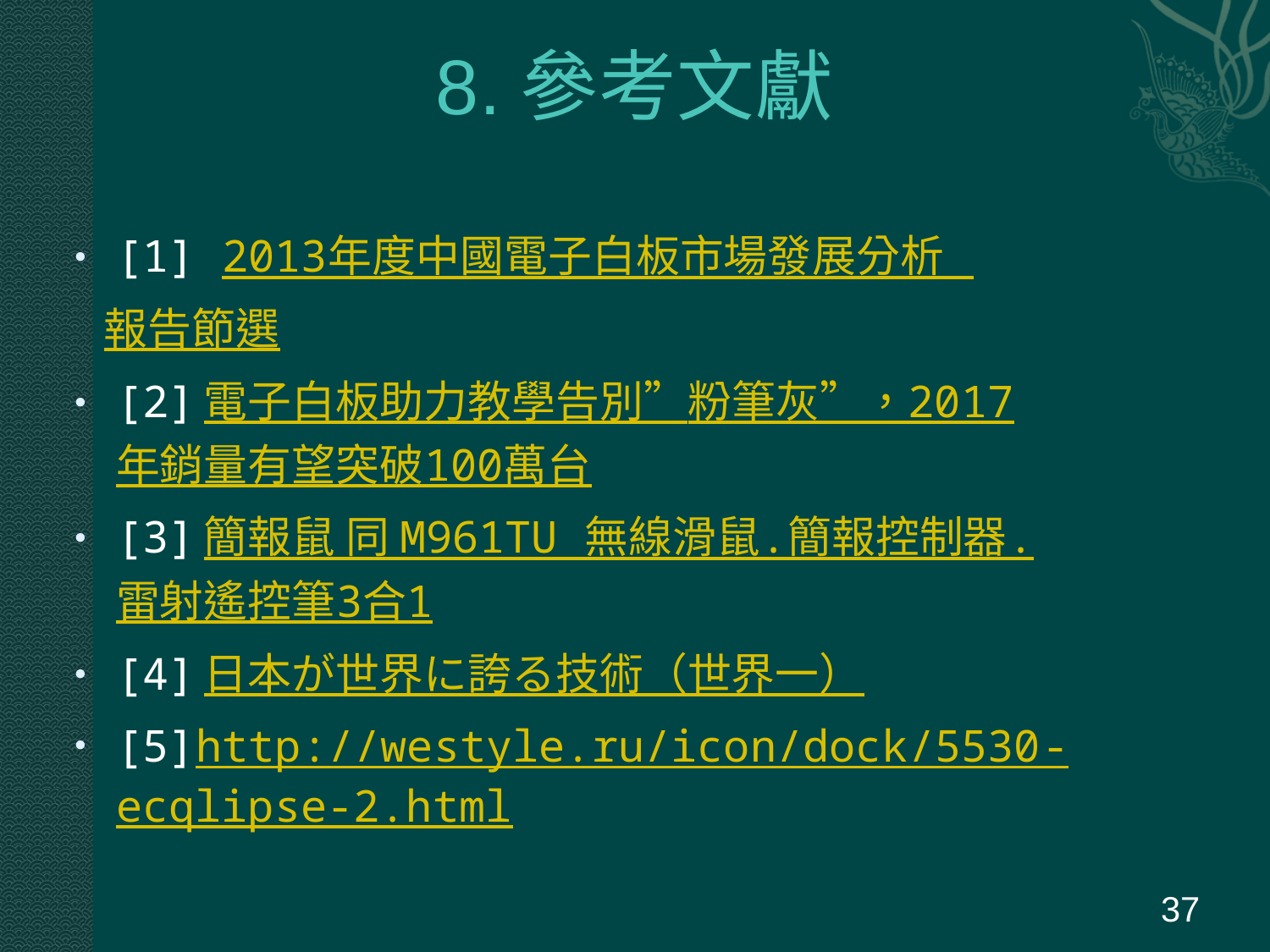

# 8.參考文獻
[1] 2013年度中國電子白板市場發展分析
  報告節選
[2]電子白板助力教學告別”粉筆灰”，2017年銷量有望突破100萬台
[3]簡報鼠 同 M961TU 無線滑鼠.簡報控制器.雷射遙控筆3合1
[4]日本が世界に誇る技術（世界一）
[5]http://westyle.ru/icon/dock/5530-ecqlipse-2.html

37